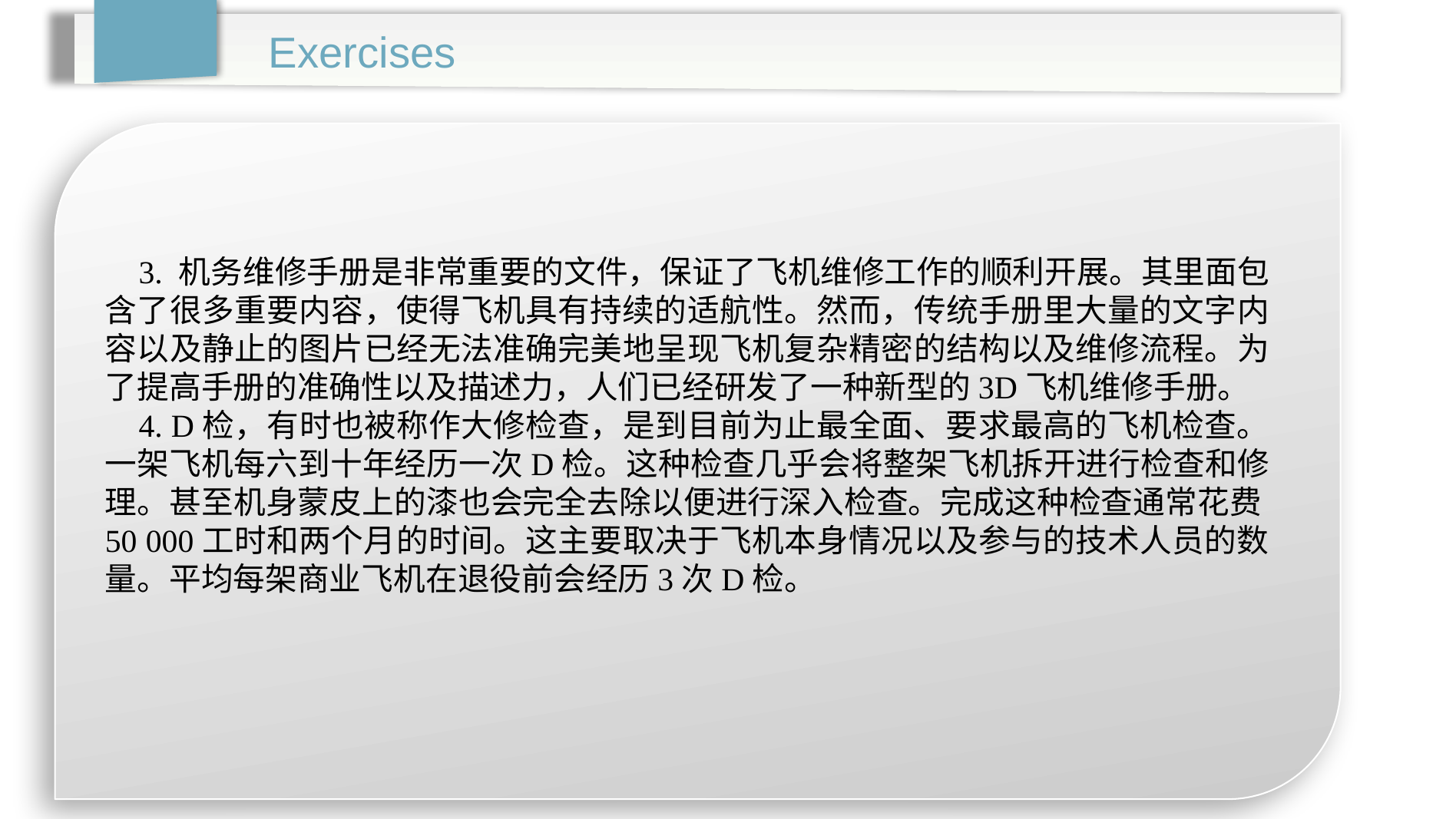

Exercises

3. 机务维修手册是非常重要的文件，保证了飞机维修工作的顺利开展。其里面包含了很多重要内容，使得飞机具有持续的适航性。然而，传统手册里大量的文字内容以及静止的图片已经无法准确完美地呈现飞机复杂精密的结构以及维修流程。为了提高手册的准确性以及描述力，人们已经研发了一种新型的3D飞机维修手册。
4. D检，有时也被称作大修检查，是到目前为止最全面、要求最高的飞机检查。一架飞机每六到十年经历一次D检。这种检查几乎会将整架飞机拆开进行检查和修理。甚至机身蒙皮上的漆也会完全去除以便进行深入检查。完成这种检查通常花费50 000工时和两个月的时间。这主要取决于飞机本身情况以及参与的技术人员的数量。平均每架商业飞机在退役前会经历3次D检。